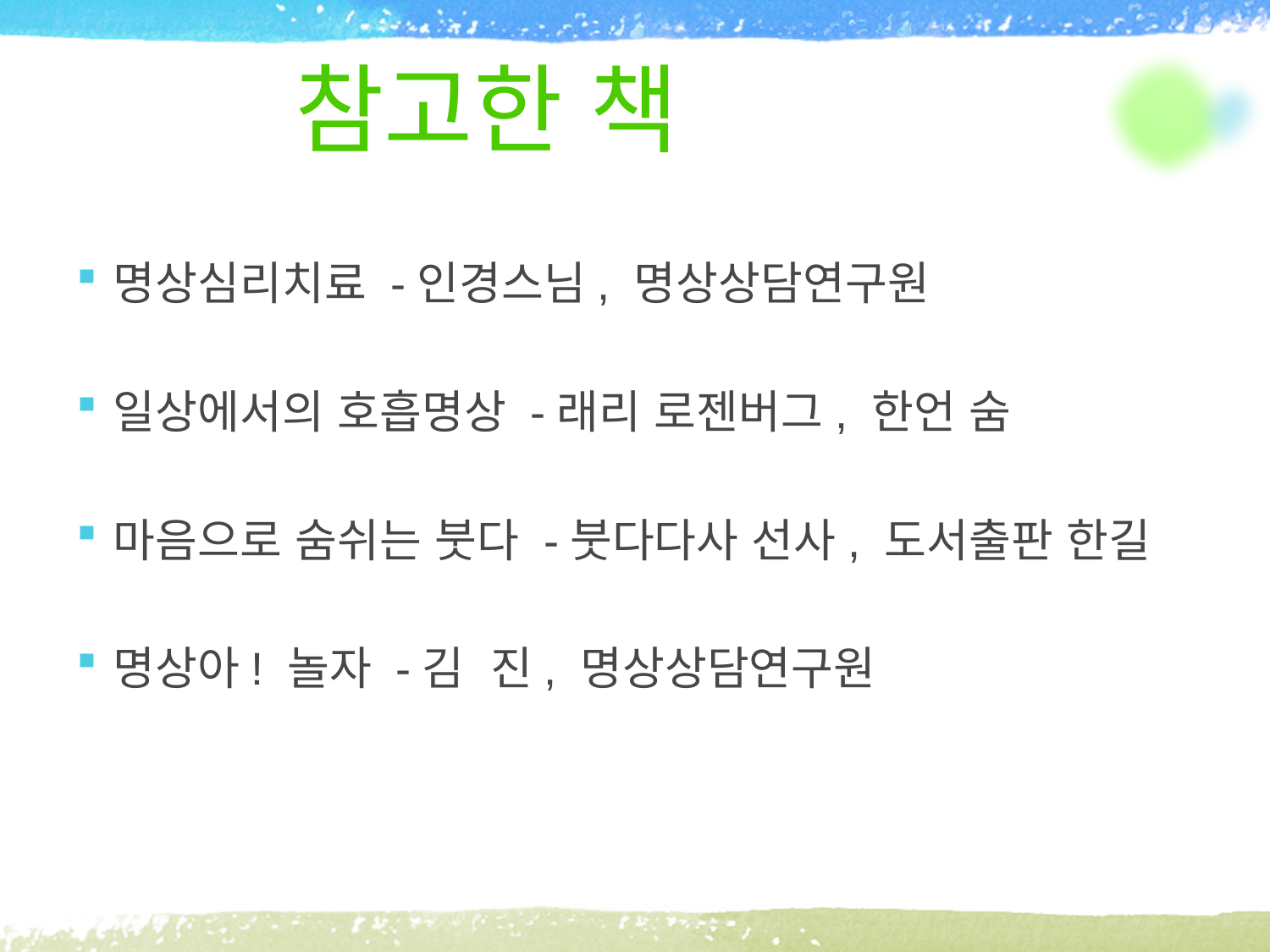

# 참고한 책

명상심리치료 -인경스님, 명상상담연구원

일상에서의 호흡명상 -래리 로젠버그, 한언 숨

마음으로 숨쉬는 붓다 -붓다다사 선사, 도서출판 한길

명상아! 놀자 -김  진, 명상상담연구원